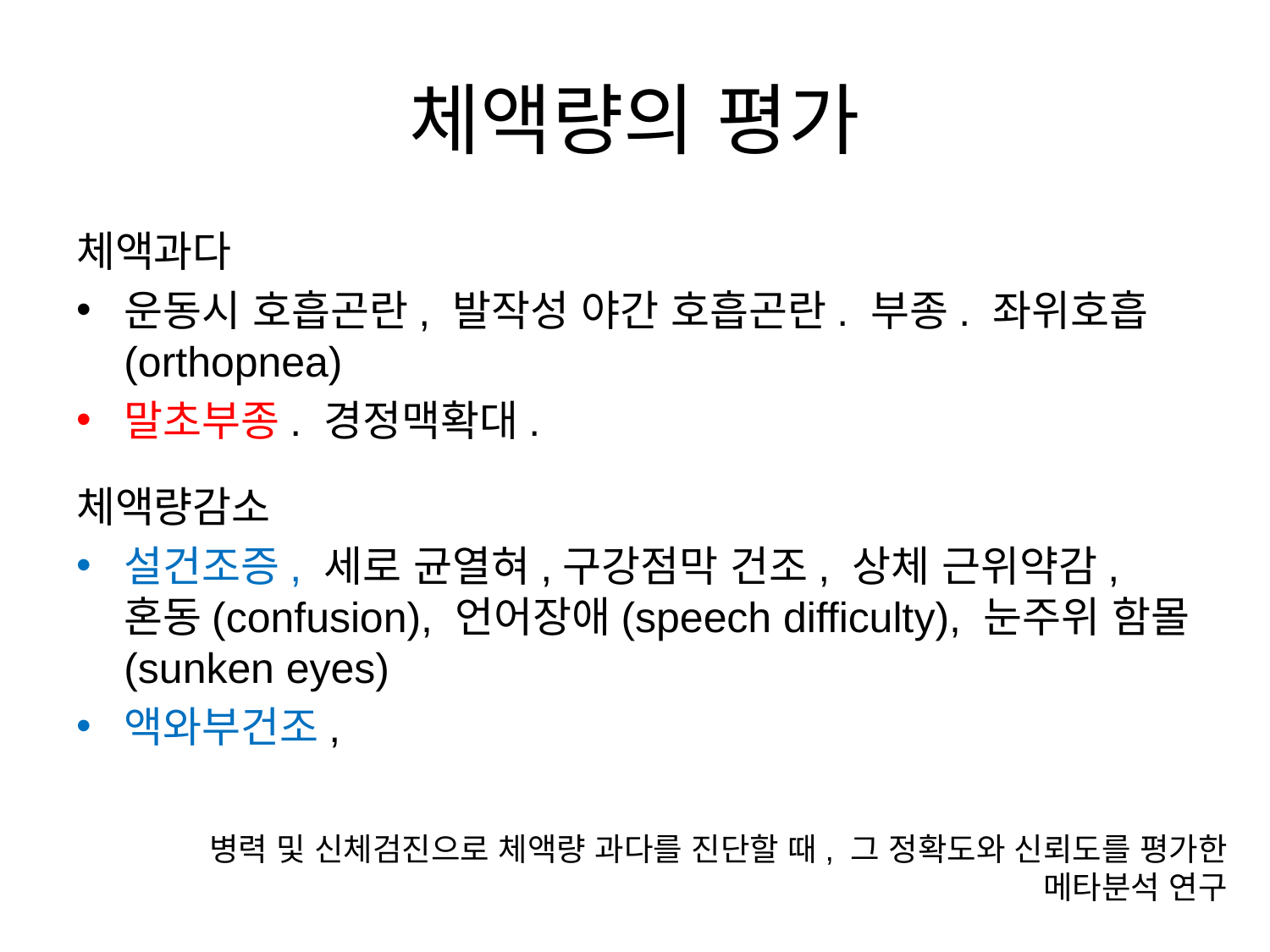

# 체액량의 평가
체액과다
운동시 호흡곤란, 발작성 야간 호흡곤란. 부종. 좌위호흡(orthopnea)
말초부종. 경정맥확대.

체액량감소
설건조증, 세로 균열혀,구강점막 건조, 상체 근위약감, 혼동(confusion), 언어장애(speech difficulty), 눈주위 함몰(sunken eyes)
액와부건조,
병력 및 신체검진으로 체액량 과다를 진단할 때, 그 정확도와 신뢰도를 평가한 메타분석 연구